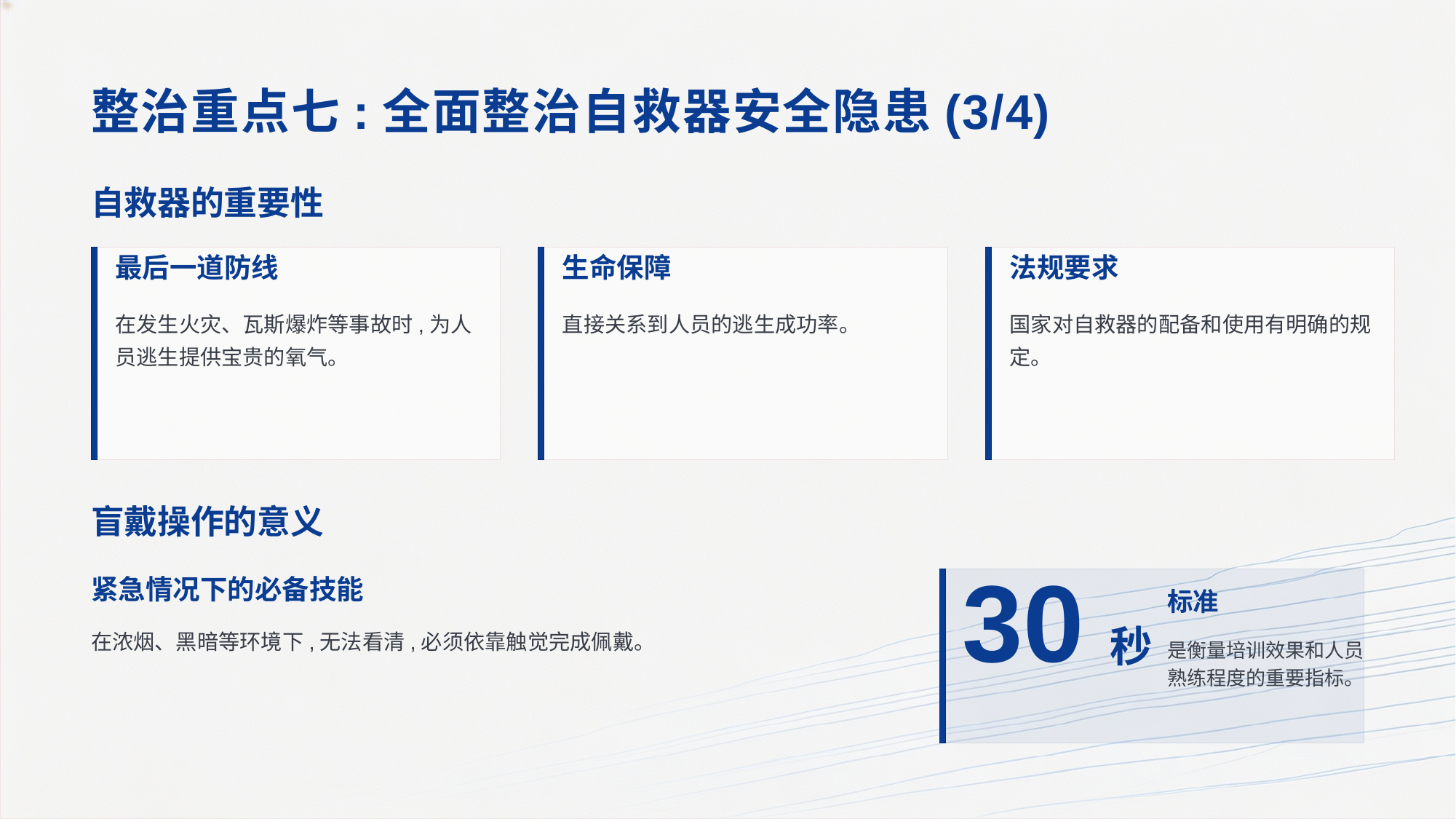

整治重点七:全面整治自救器安全隐患(3/4)
自救器的重要性

最后一道防线

生命保障

法规要求
在发生火灾、瓦斯爆炸等事故时,为人员逃生提供宝贵的氧气。
直接关系到人员的逃生成功率。
国家对自救器的配备和使用有明确的规定。
盲戴操作的意义
紧急情况下的必备技能

30秒
标准
在浓烟、黑暗等环境下,无法看清,必须依靠触觉完成佩戴。
是衡量培训效果和人员熟练程度的重要指标。